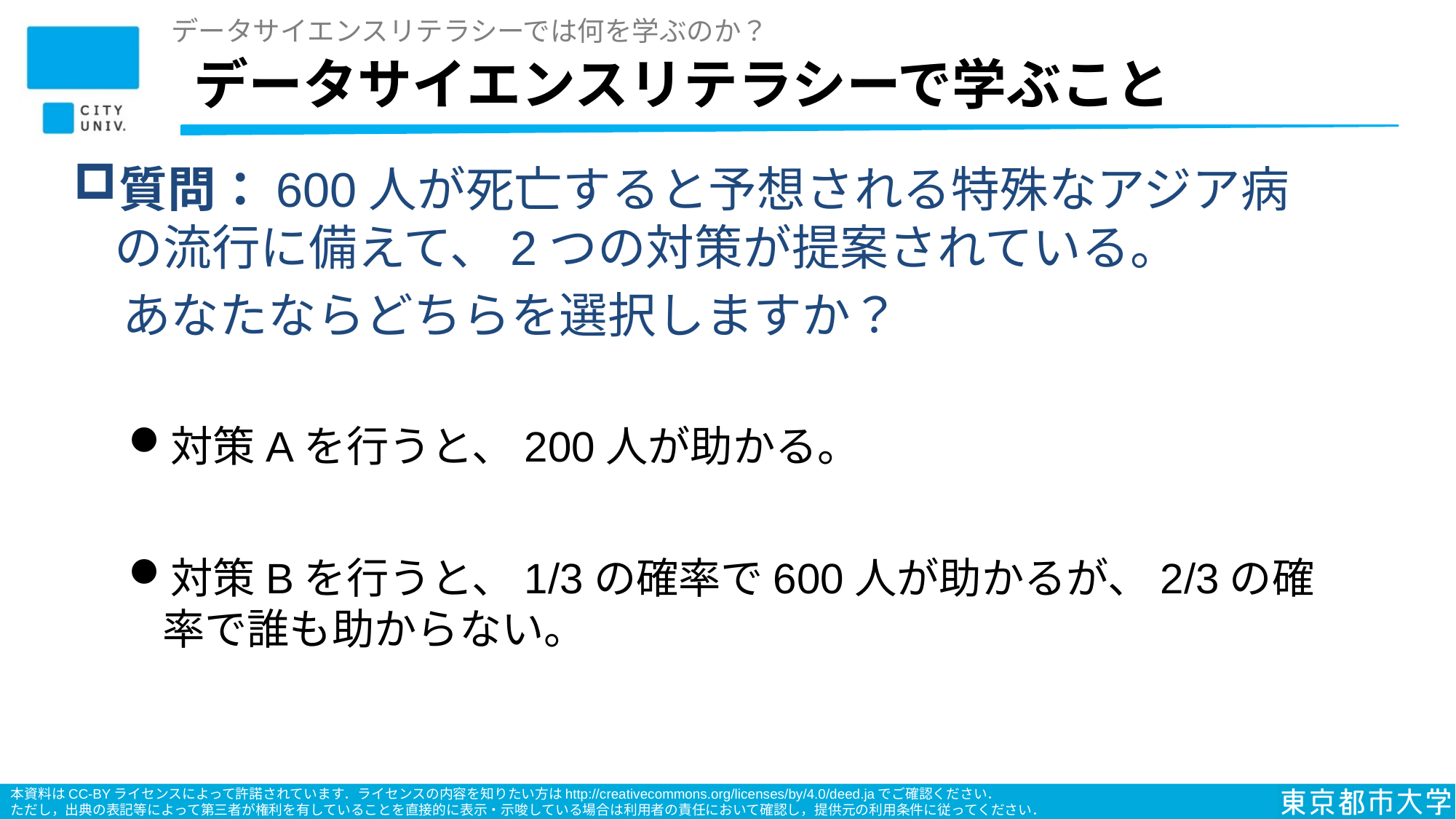

データサイエンスリテラシーでは何を学ぶのか？
# データサイエンスリテラシーで学ぶこと
質問：600人が死亡すると予想される特殊なアジア病の流行に備えて、2つの対策が提案されている。
　あなたならどちらを選択しますか？

対策Aを行うと、200人が助かる。

対策Bを行うと、1/3の確率で600人が助かるが、2/3の確率で誰も助からない。